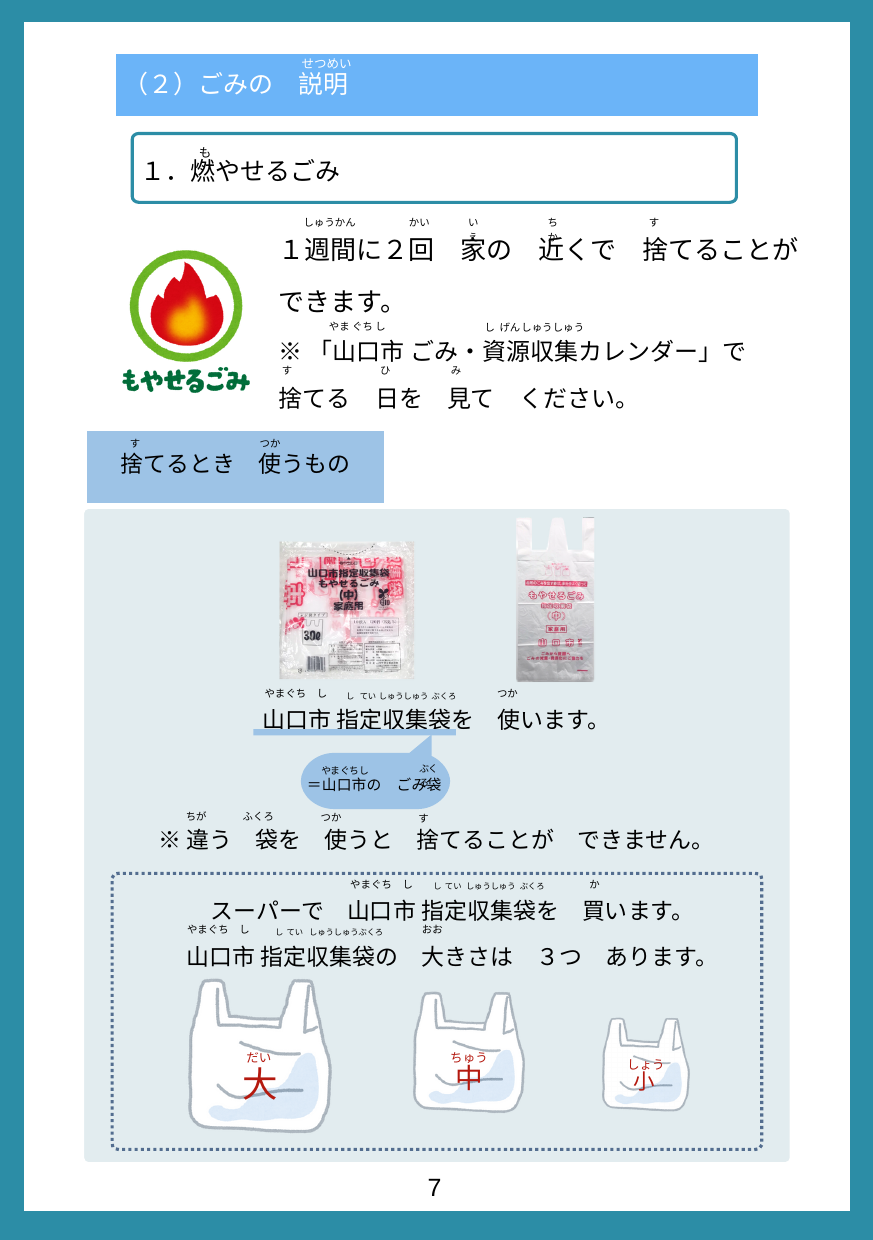

せつめい

（２）ごみの　説明

１．燃やせるごみ
も

１週間に２回　家の　近くで　捨てることが　できます。
※「山口市 ごみ・資源収集カレンダー」で
捨てる　日を　見て　ください。
しゅうかん
かい
いえ
ちか
す

やま ぐち し
  し  げん
しゅうしゅう
す
ひ
み

捨てるとき　使うもの
す
つか

山口市 指定収集袋を　使います。

※違う　袋を　使うと　捨てることが　できません。
やまぐち　し
つか
し   てい
しゅうしゅう
ぶくろ

ぶくろ
やま ぐち し
＝山口市の　ごみ袋
ちが　　　  ふくろ
つか
す

やまぐち　し
か
スーパーで　山口市 指定収集袋を　買います。
山口市 指定収集袋の　大きさは　３つ　あります。
  し  てい
しゅうしゅう
ぶくろ
やまぐち　し
おお
  し  てい
しゅうしゅう
ぶくろ

だい
ちゅう
しょう
中
大
小
7